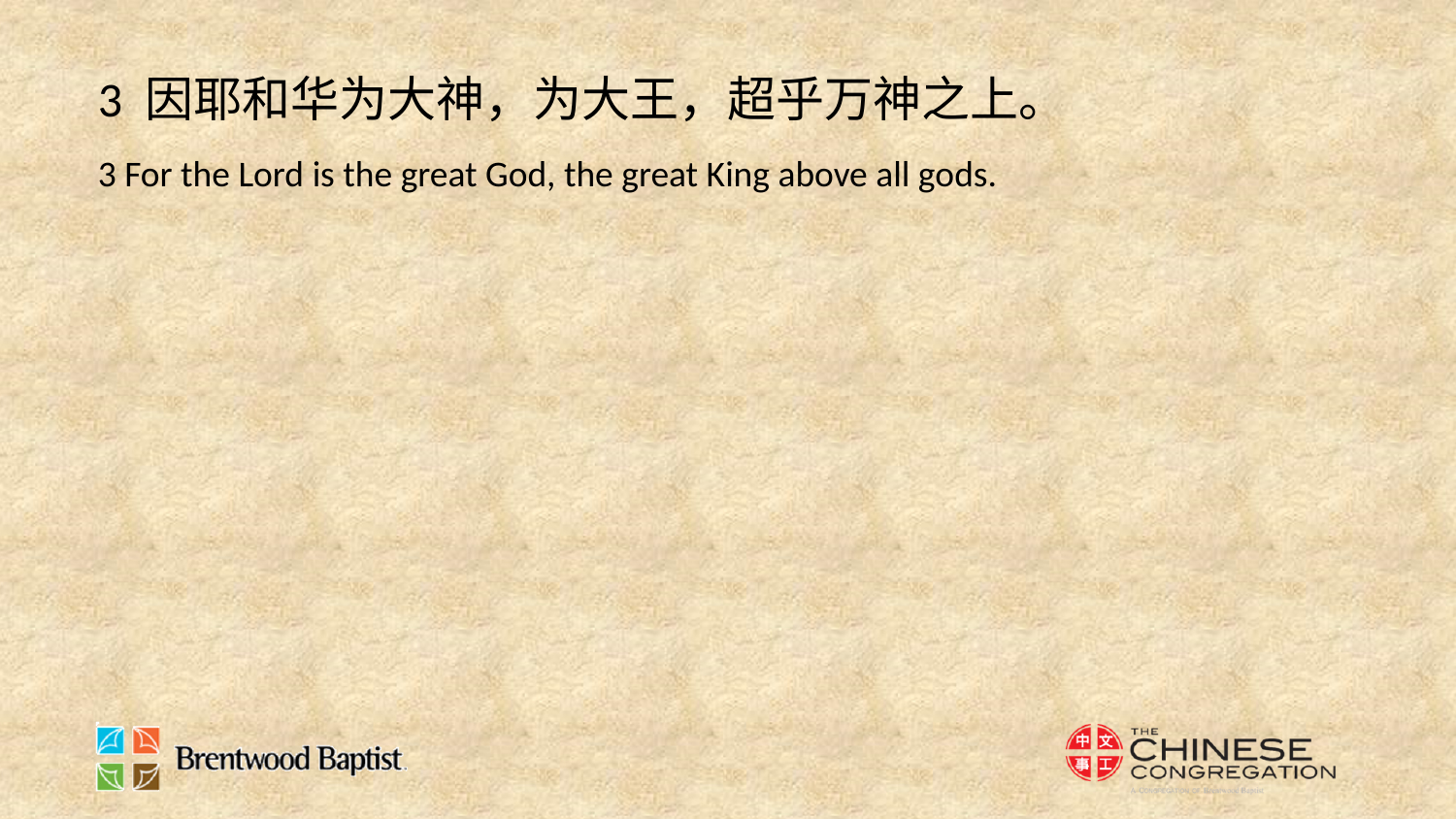

3 因耶和华为大神，为大王，超乎万神之上。

3 For the Lord is the great God, the great King above all gods.